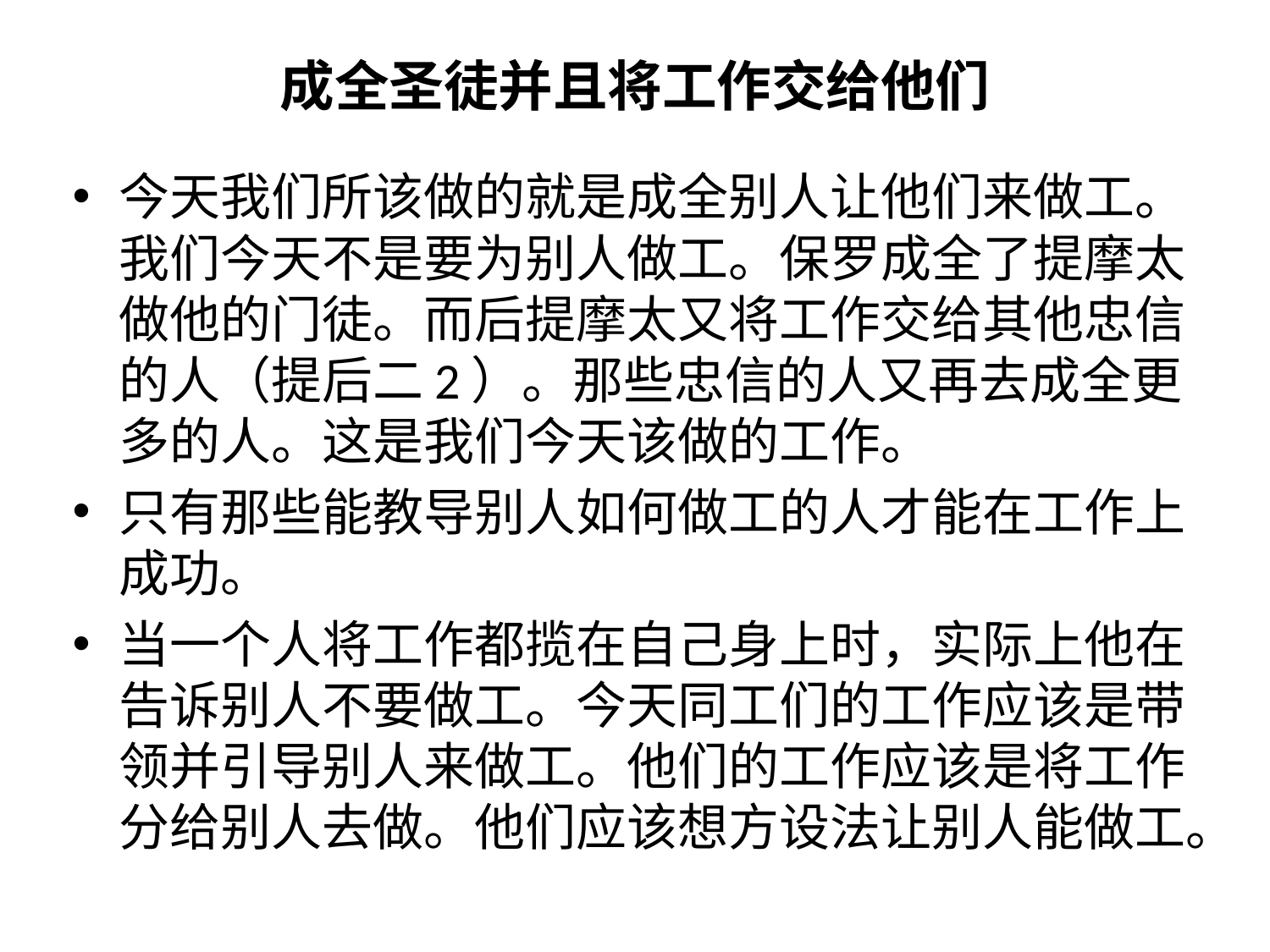

# 成全圣徒并且将工作交给他们
今天我们所该做的就是成全别人让他们来做工。我们今天不是要为别人做工。保罗成全了提摩太做他的门徒。而后提摩太又将工作交给其他忠信的人（提后二2）。那些忠信的人又再去成全更多的人。这是我们今天该做的工作。
只有那些能教导别人如何做工的人才能在工作上成功。
当一个人将工作都揽在自己身上时，实际上他在告诉别人不要做工。今天同工们的工作应该是带领并引导别人来做工。他们的工作应该是将工作分给别人去做。他们应该想方设法让别人能做工。